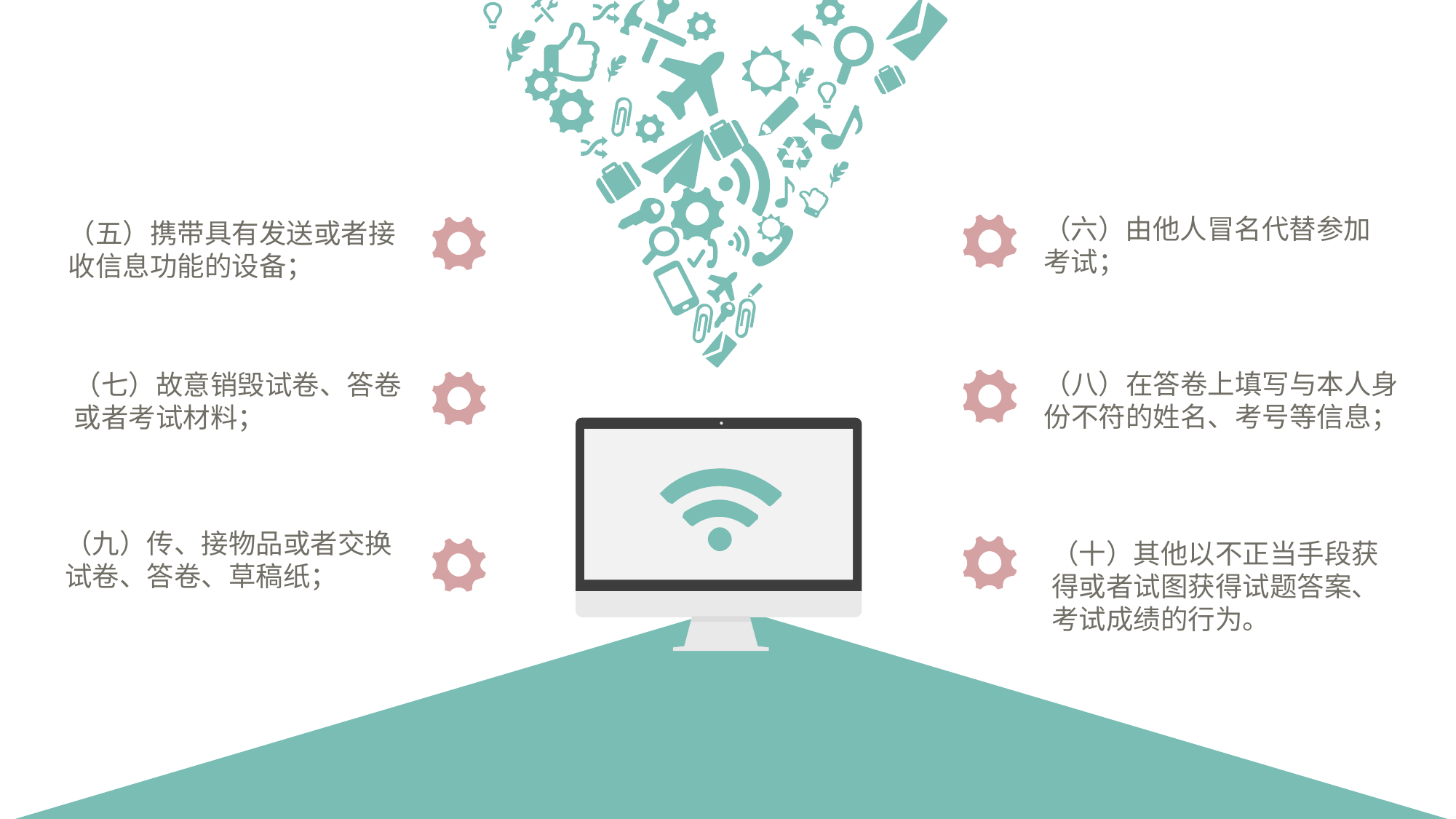

（六）由他人冒名代替参加考试；
（五）携带具有发送或者接收信息功能的设备；

（八）在答卷上填写与本人身份不符的姓名、考号等信息；
（七）故意销毁试卷、答卷或者考试材料；

（九）传、接物品或者交换试卷、答卷、草稿纸；
（十）其他以不正当手段获得或者试图获得试题答案、考试成绩的行为。